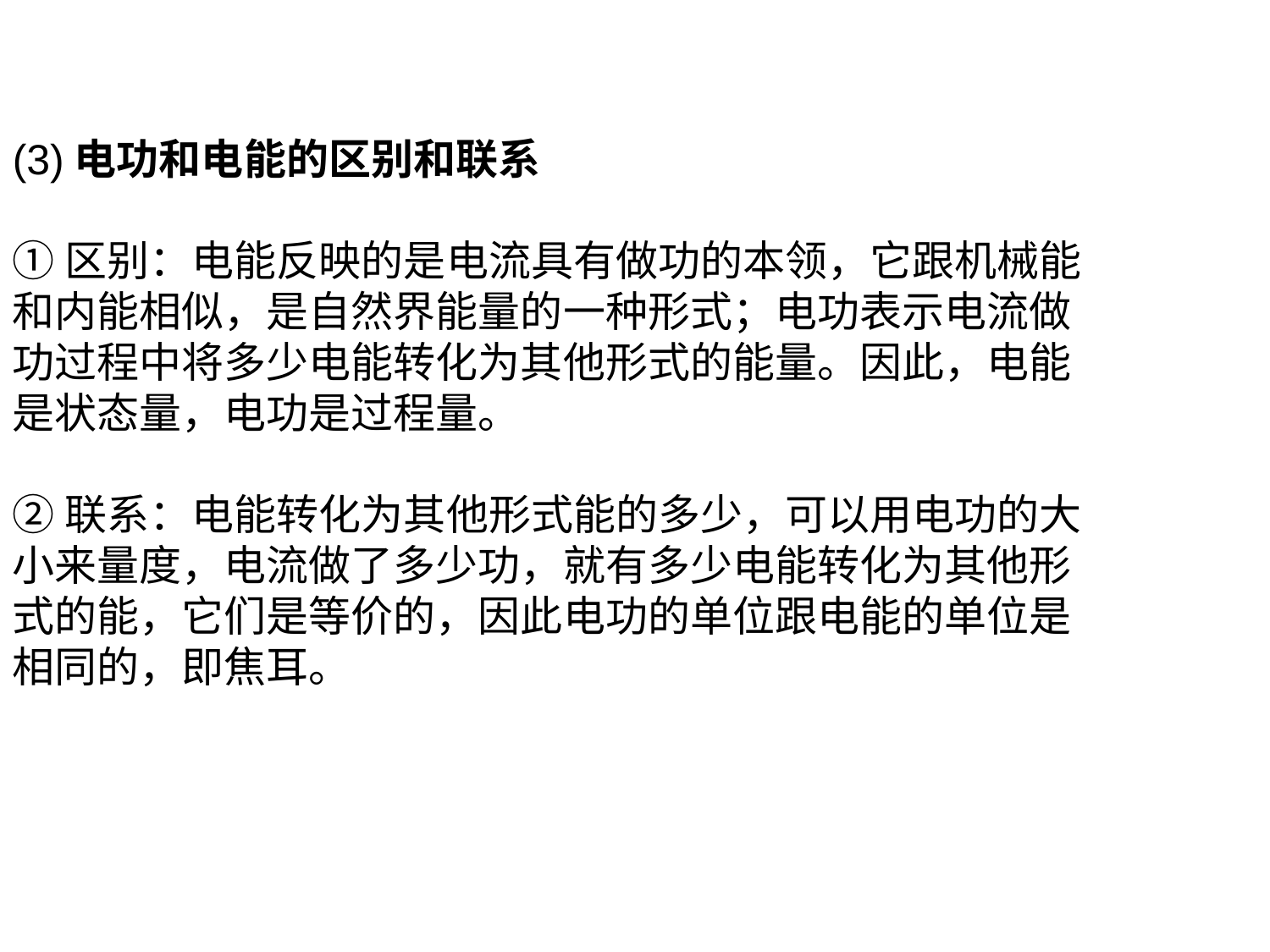

(3)电功和电能的区别和联系

①区别：电能反映的是电流具有做功的本领，它跟机械能和内能相似，是自然界能量的一种形式；电功表示电流做功过程中将多少电能转化为其他形式的能量。因此，电能是状态量，电功是过程量。

②联系：电能转化为其他形式能的多少，可以用电功的大小来量度，电流做了多少功，就有多少电能转化为其他形式的能，它们是等价的，因此电功的单位跟电能的单位是相同的，即焦耳。